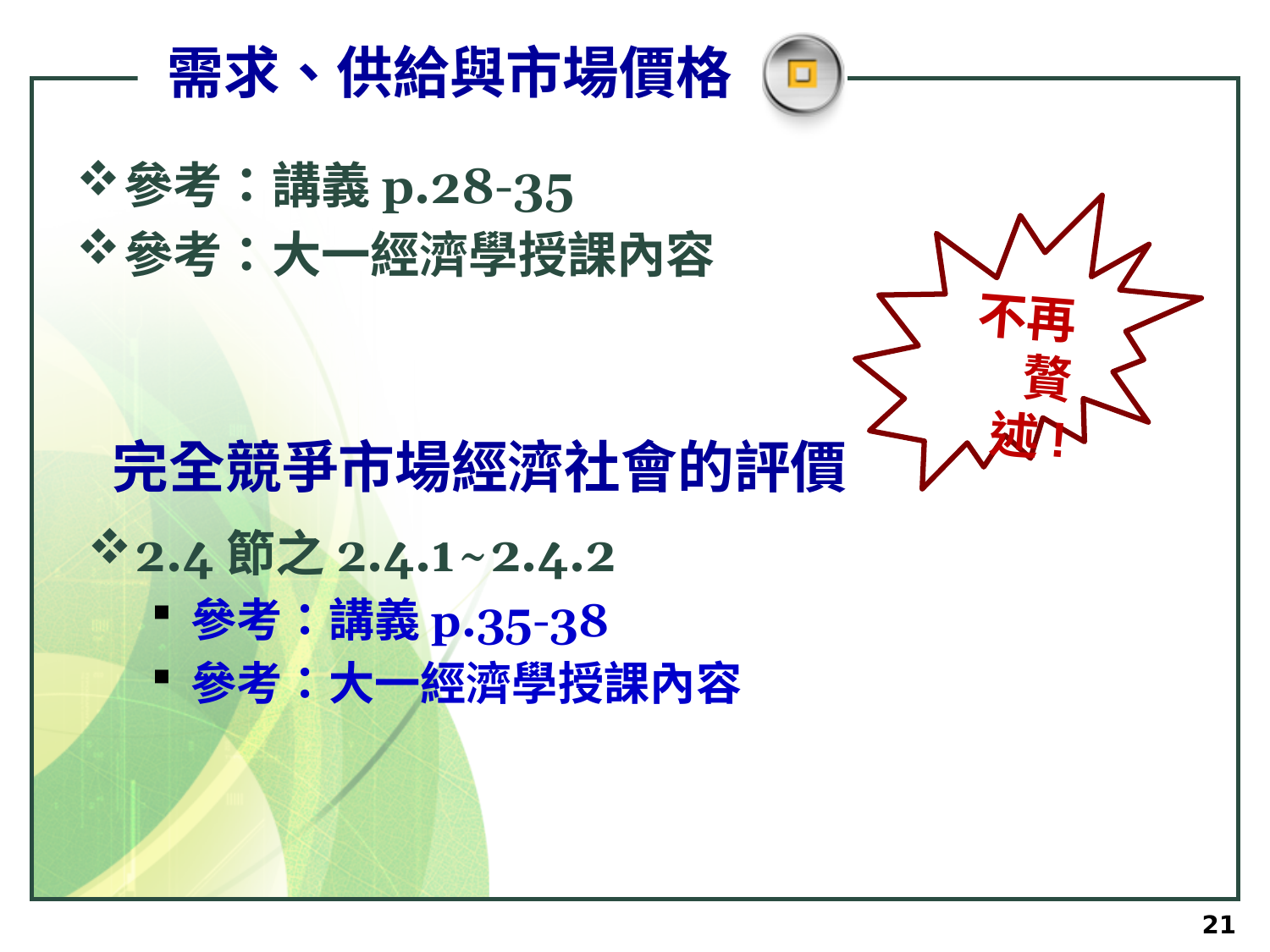

# 需求、供給與市場價格
參考：講義p.28-35
參考：大一經濟學授課內容

不再贅述!
完全競爭市場經濟社會的評價
2.4節之2.4.1~2.4.2
參考：講義p.35-38
參考：大一經濟學授課內容
21